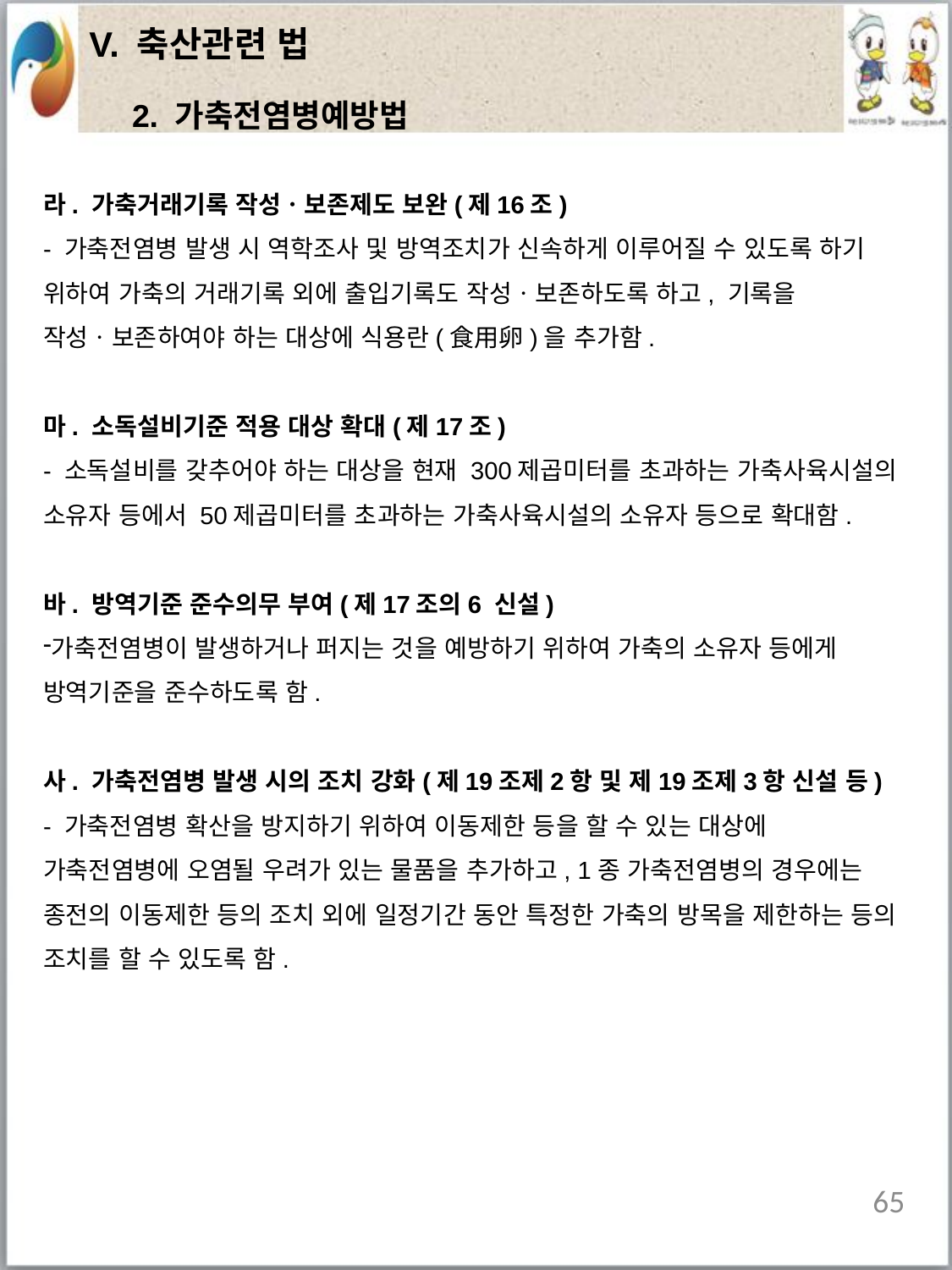

| V. 축산관련 법 |
| --- |

2. 가축전염병예방법

라. 가축거래기록 작성ㆍ보존제도 보완(제16조)
- 가축전염병 발생 시 역학조사 및 방역조치가 신속하게 이루어질 수 있도록 하기 위하여 가축의 거래기록 외에 출입기록도 작성ㆍ보존하도록 하고, 기록을 작성ㆍ보존하여야 하는 대상에 식용란(食用卵)을 추가함.

마. 소독설비기준 적용 대상 확대(제17조)
- 소독설비를 갖추어야 하는 대상을 현재 300제곱미터를 초과하는 가축사육시설의 소유자 등에서 50제곱미터를 초과하는 가축사육시설의 소유자 등으로 확대함.

바. 방역기준 준수의무 부여(제17조의6 신설)
가축전염병이 발생하거나 퍼지는 것을 예방하기 위하여 가축의 소유자 등에게 방역기준을 준수하도록 함.

사. 가축전염병 발생 시의 조치 강화(제19조제2항 및 제19조제3항 신설 등)
- 가축전염병 확산을 방지하기 위하여 이동제한 등을 할 수 있는 대상에 가축전염병에 오염될 우려가 있는 물품을 추가하고, 1종 가축전염병의 경우에는 종전의 이동제한 등의 조치 외에 일정기간 동안 특정한 가축의 방목을 제한하는 등의 조치를 할 수 있도록 함.

65